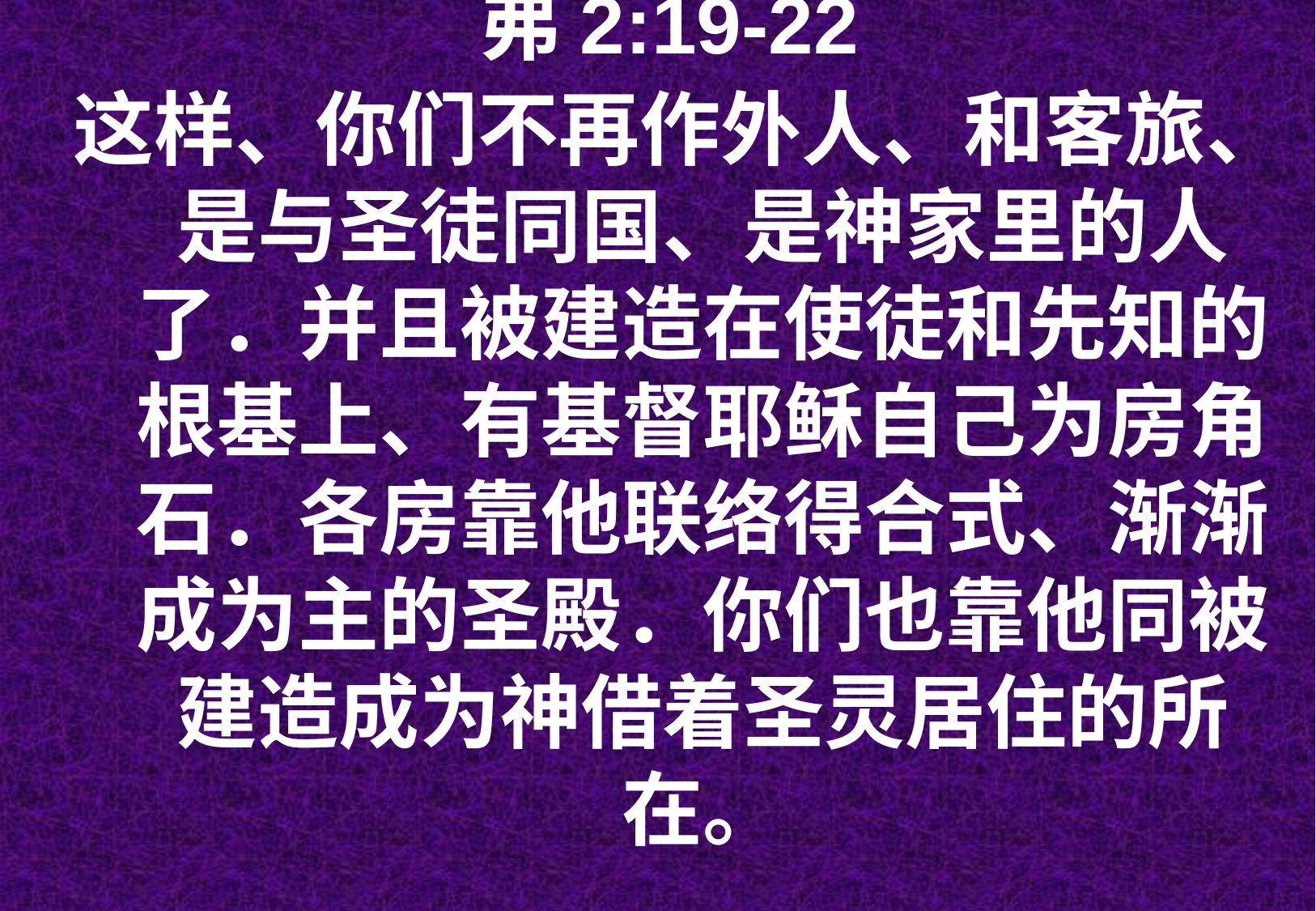

弗2:19-22
这样、你们不再作外人、和客旅、是与圣徒同国、是神家里的人了．并且被建造在使徒和先知的根基上、有基督耶稣自己为房角石．各房靠他联络得合式、渐渐成为主的圣殿．你们也靠他同被建造成为神借着圣灵居住的所在。